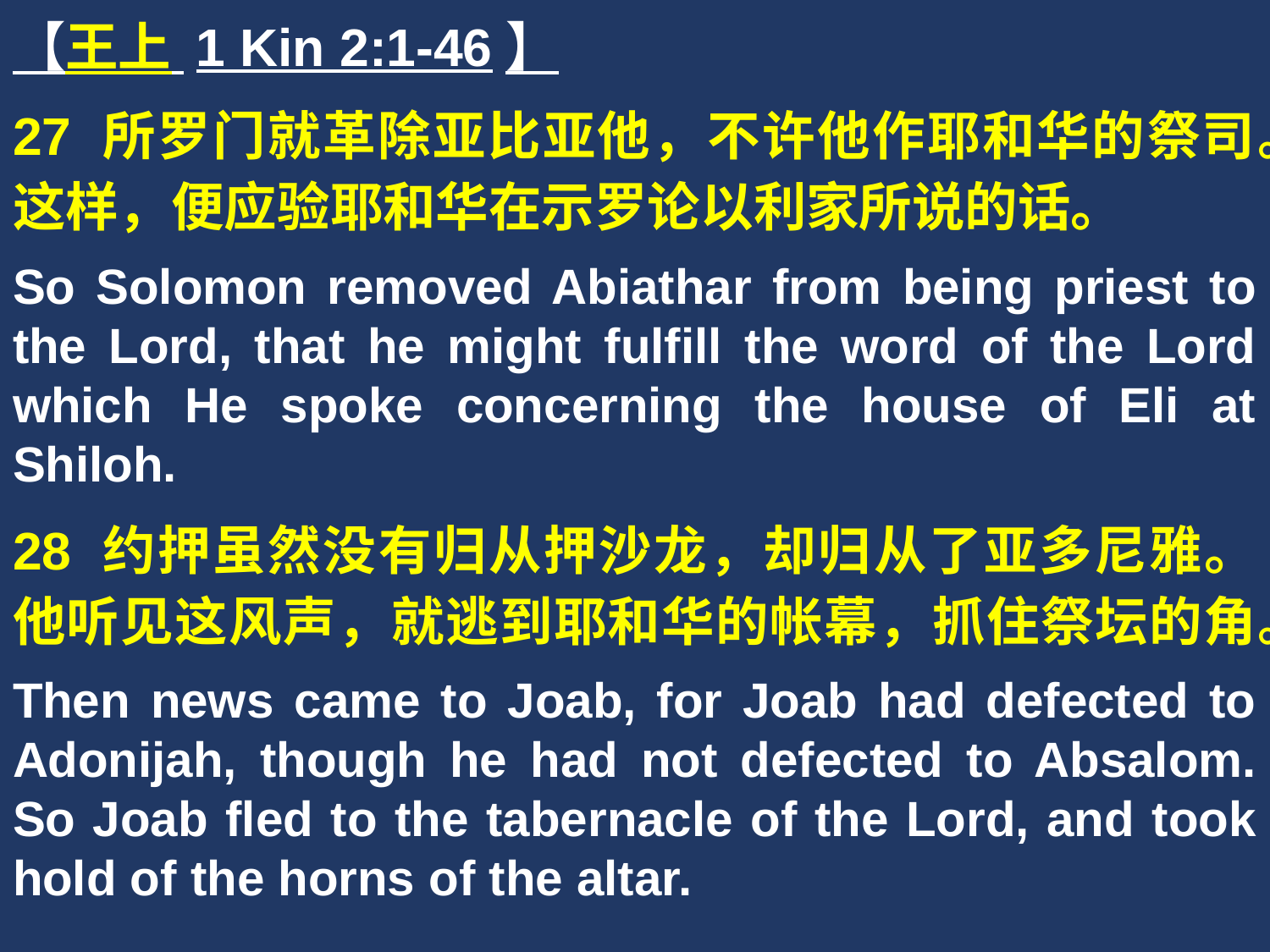

【王上 1 Kin 2:1-46】
27 所罗门就革除亚比亚他，不许他作耶和华的祭司。这样，便应验耶和华在示罗论以利家所说的话。
So Solomon removed Abiathar from being priest to the Lord, that he might fulfill the word of the Lord which He spoke concerning the house of Eli at Shiloh.
28 约押虽然没有归从押沙龙，却归从了亚多尼雅。他听见这风声，就逃到耶和华的帐幕，抓住祭坛的角。
Then news came to Joab, for Joab had defected to Adonijah, though he had not defected to Absalom. So Joab fled to the tabernacle of the Lord, and took hold of the horns of the altar.